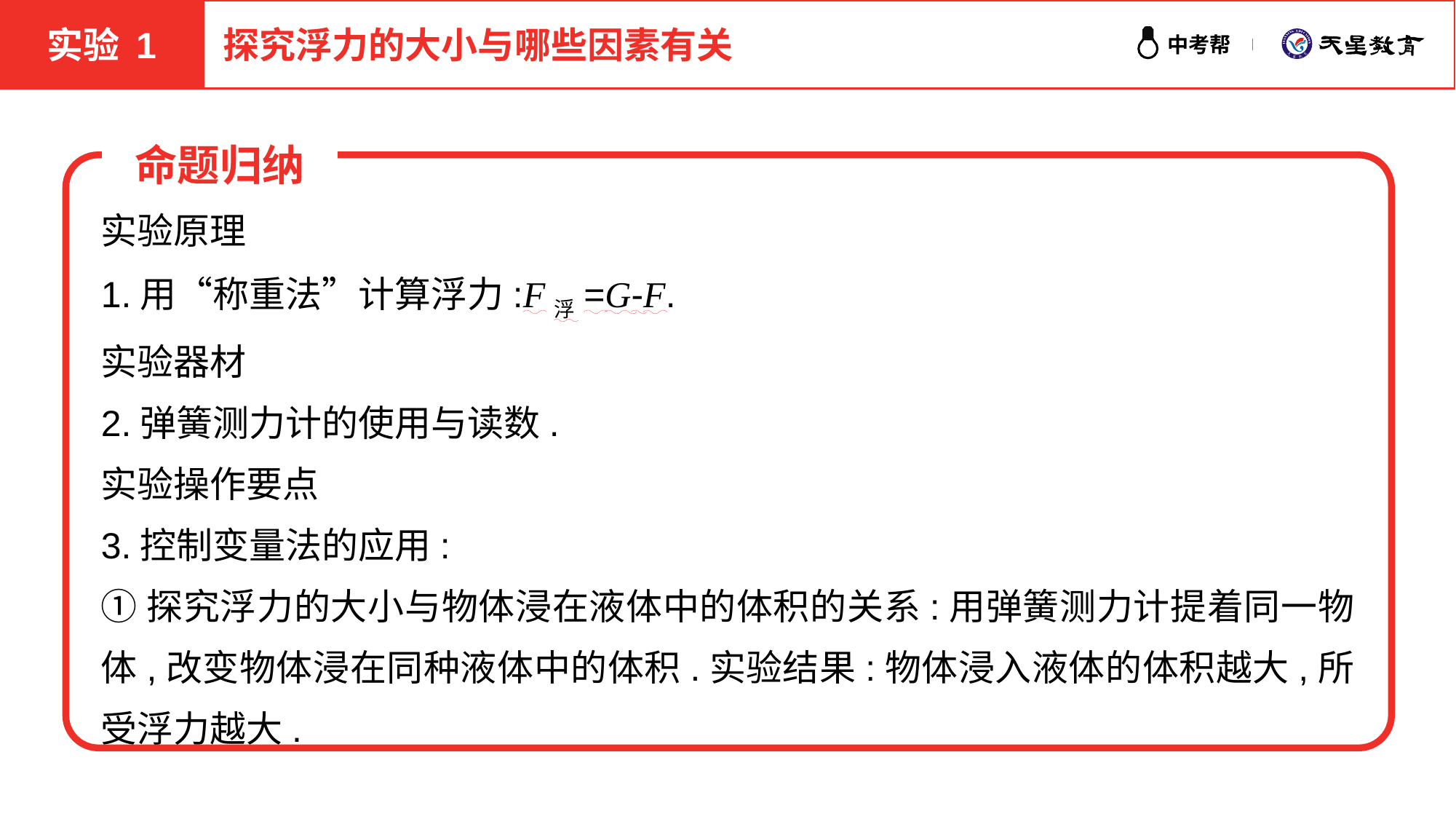

实验 1
探究浮力的大小与哪些因素有关
命题归纳

实验原理
1.用“称重法”计算浮力:F浮=G-F.
实验器材
2.弹簧测力计的使用与读数.
实验操作要点
3.控制变量法的应用:
①探究浮力的大小与物体浸在液体中的体积的关系:用弹簧测力计提着同一物体,改变物体浸在同种液体中的体积.实验结果:物体浸入液体的体积越大,所受浮力越大.